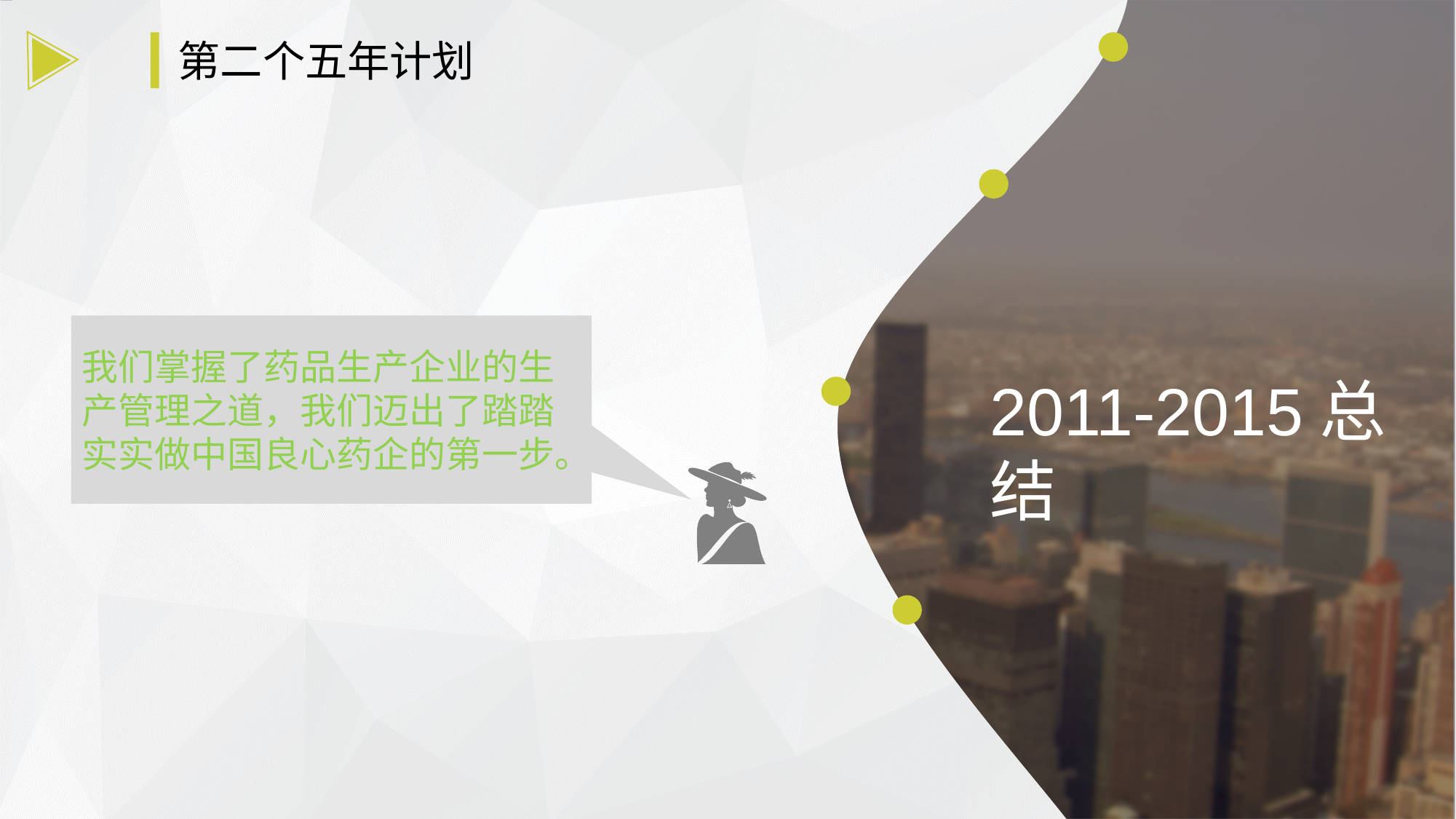

第二个五年计划

我们掌握了药品生产企业的生产管理之道，我们迈出了踏踏实实做中国良心药企的第一步。

2011-2015总结